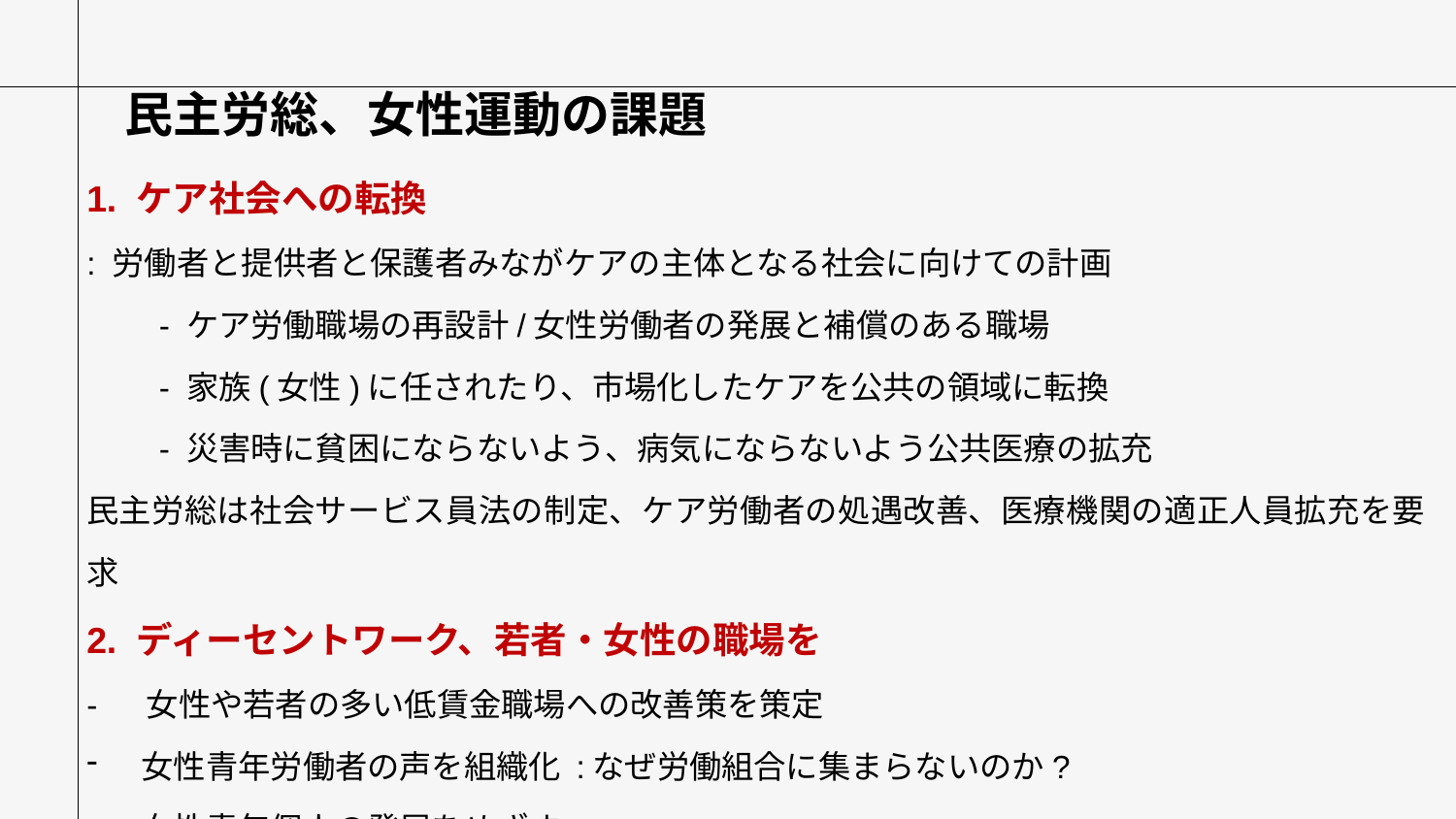

# 民主労総、女性運動の課題
1. ケア社会への転換
: 労働者と提供者と保護者みながケアの主体となる社会に向けての計画
　　- ケア労働職場の再設計/女性労働者の発展と補償のある職場
　　- 家族(女性)に任されたり、市場化したケアを公共の領域に転換
　　- 災害時に貧困にならないよう、病気にならないよう公共医療の拡充
民主労総は社会サービス員法の制定、ケア労働者の処遇改善、医療機関の適正人員拡充を要求
2. ディーセントワーク、若者・女性の職場を
- 　女性や若者の多い低賃金職場への改善策を策定
女性青年労働者の声を組織化 :なぜ労働組合に集まらないのか?
女性青年個人の発展をめざす